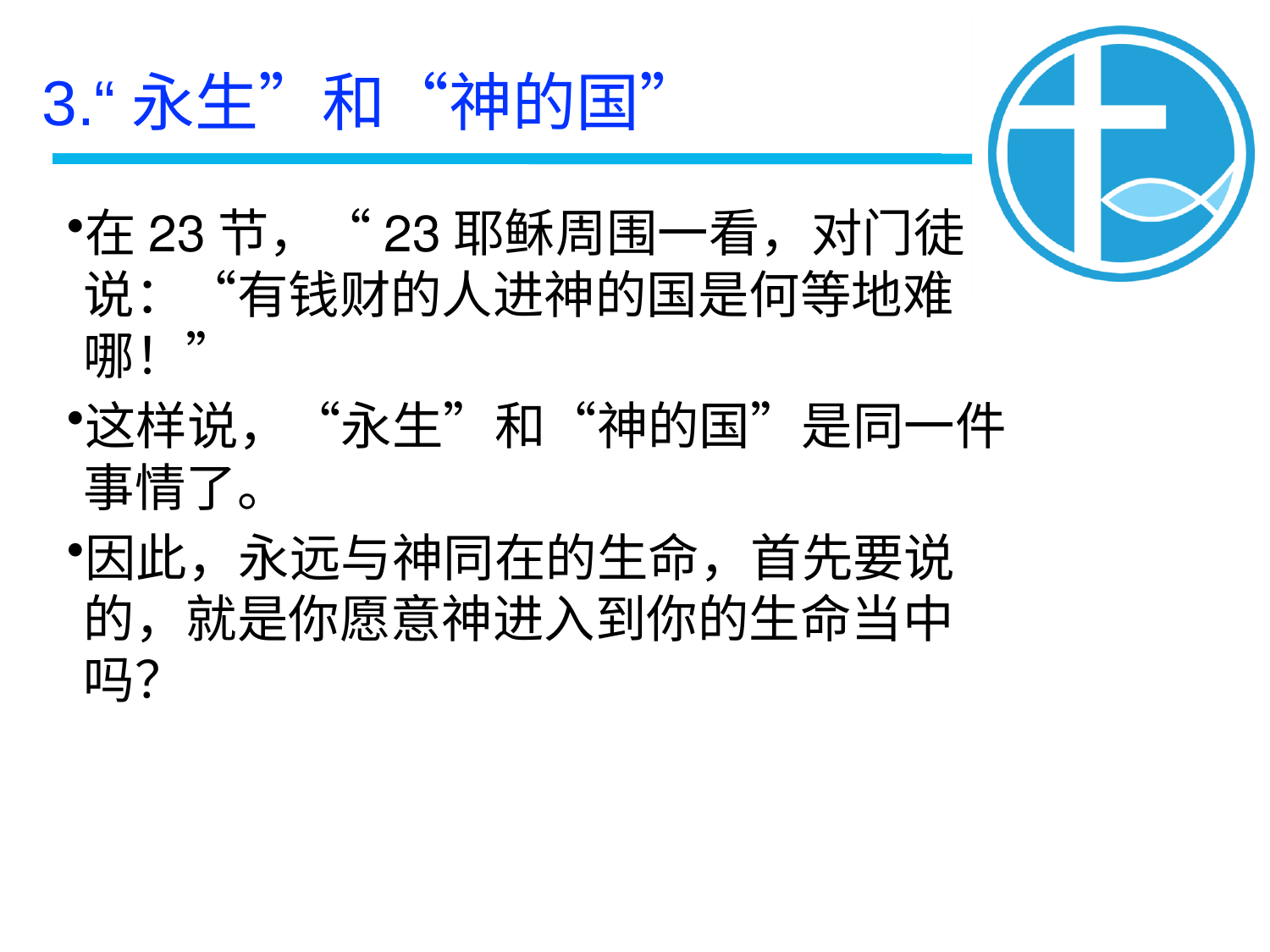

3.“永生”和“神的国”
在23节，“23耶稣周围一看，对门徒说：“有钱财的人进神的国是何等地难哪！”
这样说，“永生”和“神的国”是同一件事情了。
因此，永远与神同在的生命，首先要说的，就是你愿意神进入到你的生命当中吗？